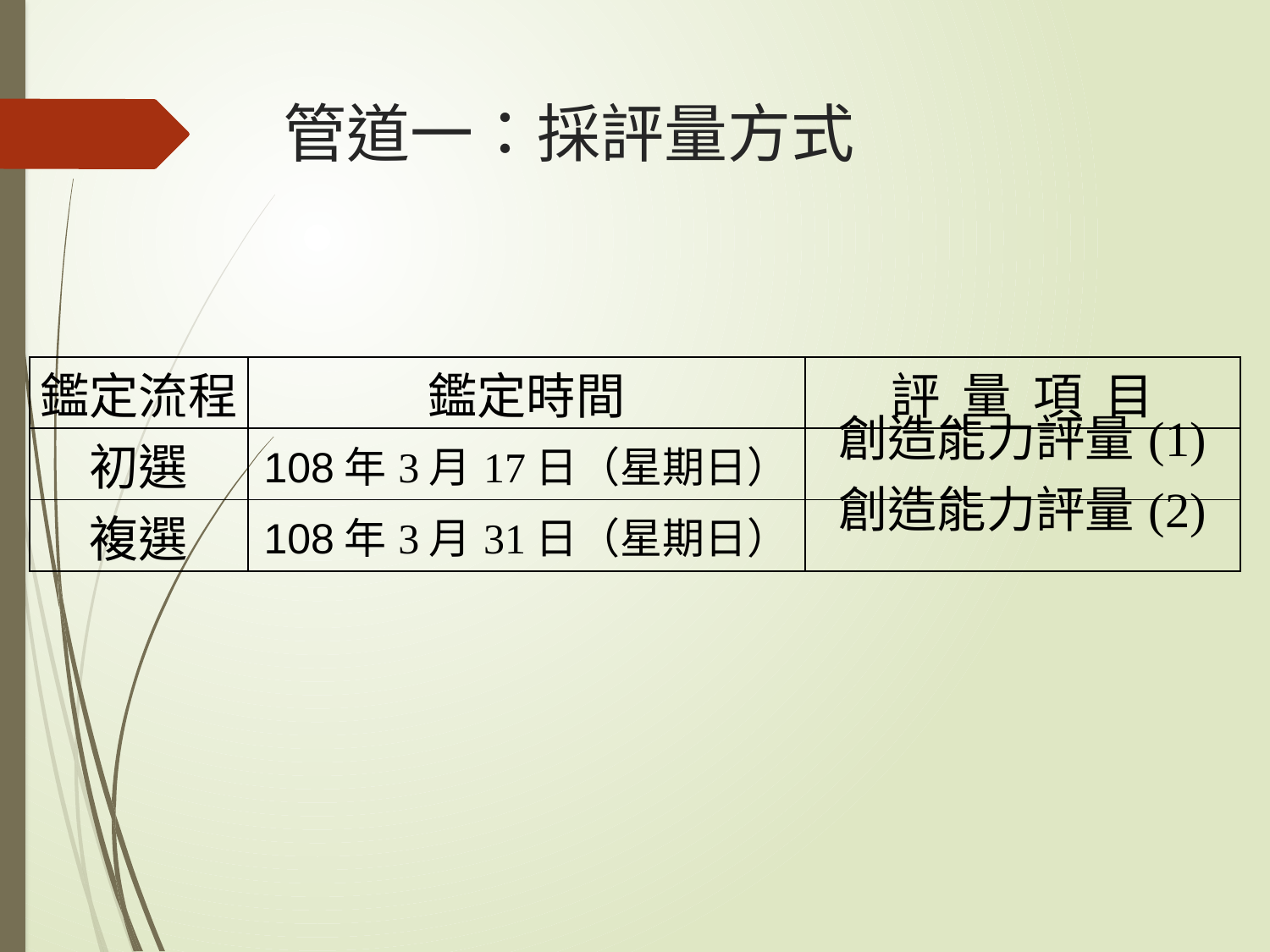

# 管道一：採評量方式
| 鑑定流程 | 鑑定時間 | 評 量 項 目 |
| --- | --- | --- |
| 初選 | 108年3月17日（星期日） | 創造能力評量(1) |
| 複選 | 108年3月31日（星期日） | 創造能力評量(2) |